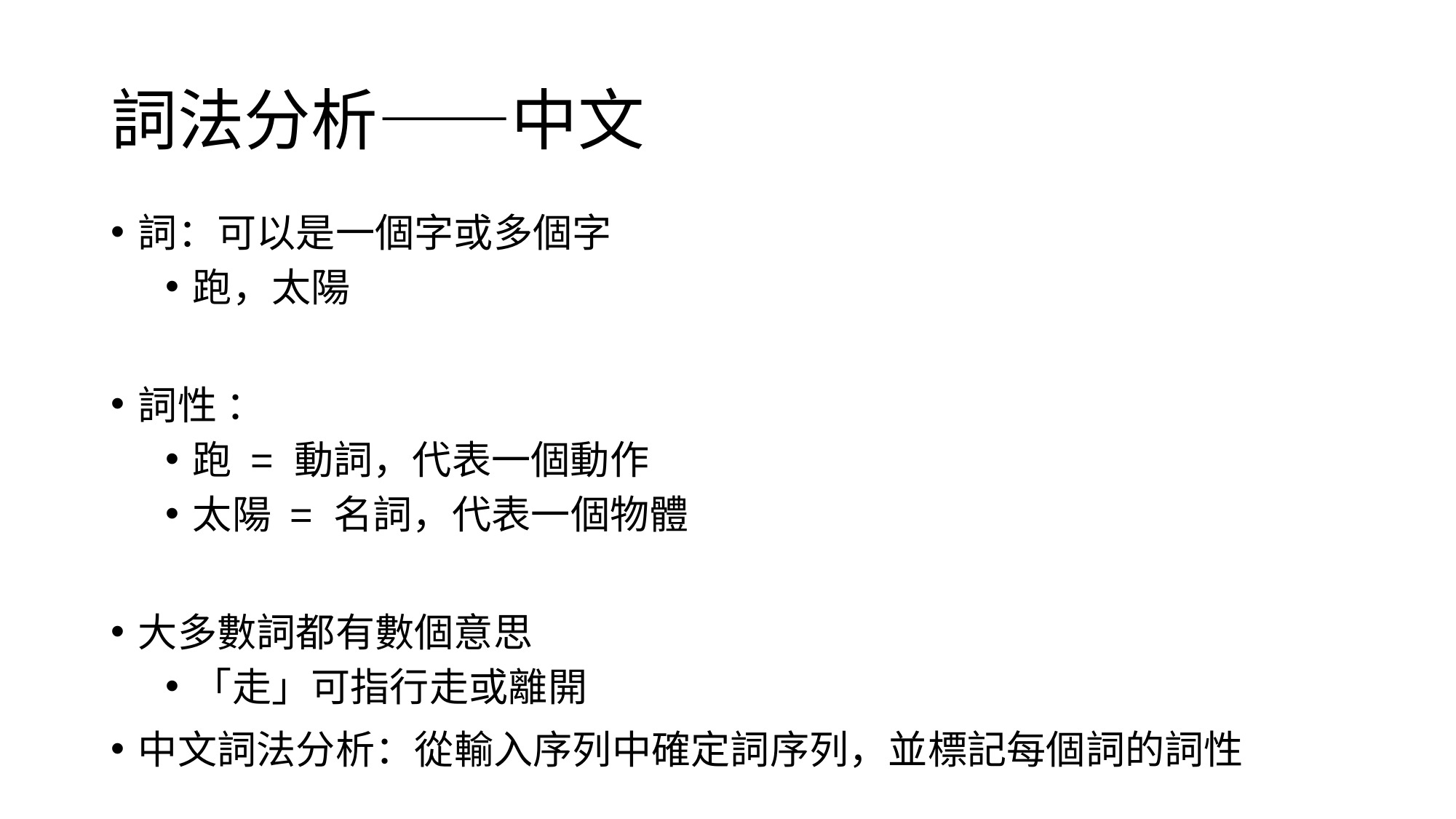

# 詞法分析——中文
詞：可以是一個字或多個字
跑，太陽

詞性 ：
跑 = 動詞，代表一個動作
太陽 = 名詞，代表一個物體

大多數詞都有數個意思
「走」可指行走或離開
中文詞法分析：從輸入序列中確定詞序列，並標記每個詞的詞性